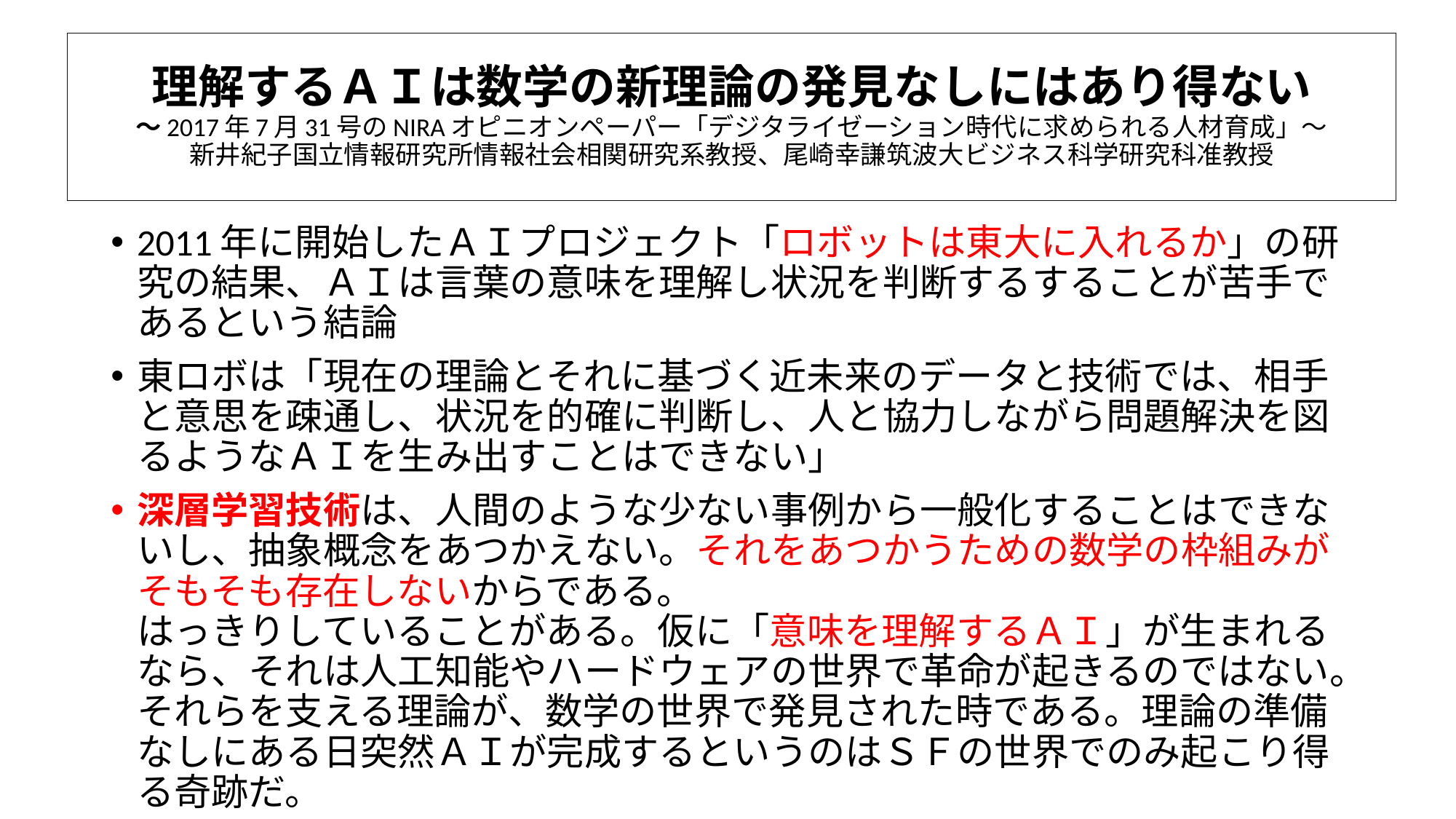

# 理解するＡＩは数学の新理論の発見なしにはあり得ない ～2017年7月31号のNIRAオピニオンペーパー「デジタライゼーション時代に求められる人材育成」～ 新井紀子国立情報研究所情報社会相関研究系教授、尾崎幸謙筑波大ビジネス科学研究科准教授
2011年に開始したＡＩプロジェクト「ロボットは東大に入れるか」の研究の結果、ＡＩは言葉の意味を理解し状況を判断するすることが苦手であるという結論
東ロボは「現在の理論とそれに基づく近未来のデータと技術では、相手と意思を疎通し、状況を的確に判断し、人と協力しながら問題解決を図るようなＡＩを生み出すことはできない」
深層学習技術は、人間のような少ない事例から一般化することはできないし、抽象概念をあつかえない。それをあつかうための数学の枠組みがそもそも存在しないからである。
はっきりしていることがある。仮に「意味を理解するＡＩ」が生まれるなら、それは人工知能やハードウェアの世界で革命が起きるのではない。それらを支える理論が、数学の世界で発見された時である。理論の準備なしにある日突然ＡＩが完成するというのはＳＦの世界でのみ起こり得る奇跡だ。